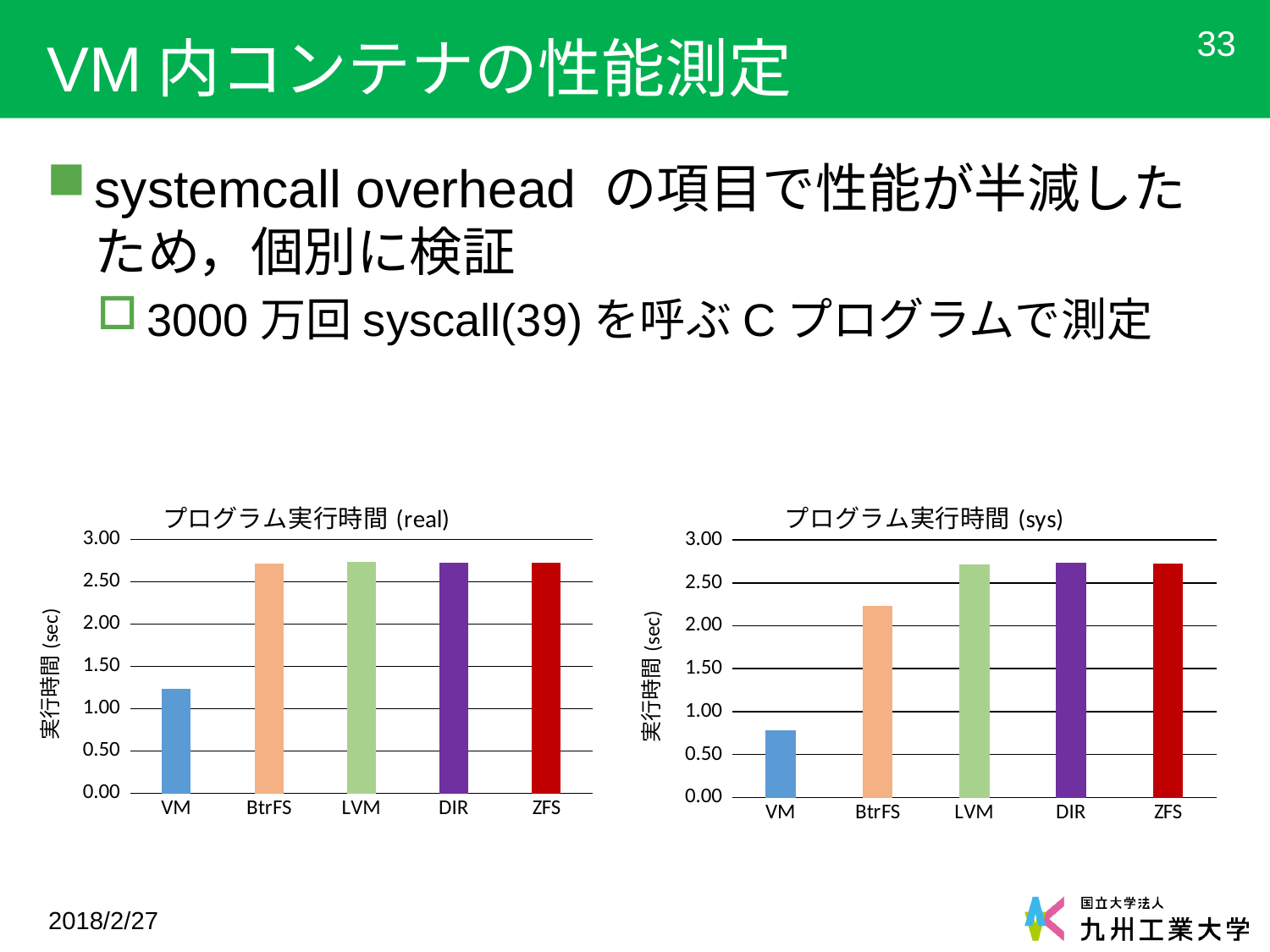

# VM内コンテナの性能測定
33
systemcall overhead の項目で性能が半減した
ため，個別に検証
3000万回syscall(39)を呼ぶCプログラムで測定

### Chart: プログラム実行時間(real)

| Category |  |
|---|---|
| VM | 1.2303 |
| BtrFS | 2.715 |
| LVM | 2.7347 |
| DIR | 2.7195 |
| ZFS | 2.7229 |

### Chart: プログラム実行時間(sys)

| Category |  |
|---|---|
| VM | 0.7864 |
| BtrFS | 2.231099999999999 |
| LVM | 2.715 |
| DIR | 2.7347 |
| ZFS | 2.7195 |
2018/2/27